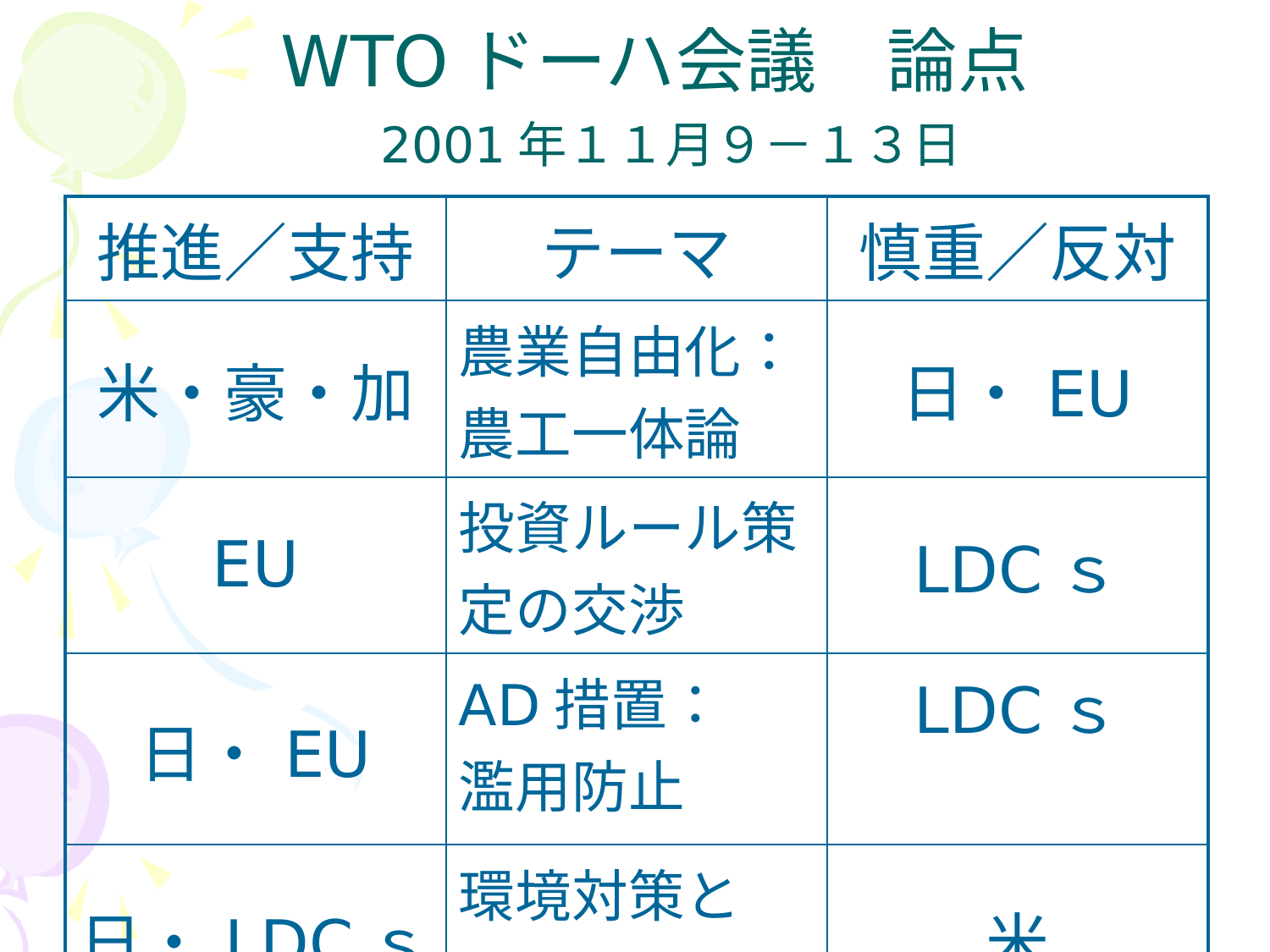

# WTOドーハ会議　論点 2001年１１月９－１３日
| 推進／支持 | テーマ | 慎重／反対 |
| --- | --- | --- |
| 米・豪・加 | 農業自由化： 農工一体論 | 日・EU |
| EU | 投資ルール策定の交渉 | LDCｓ |
| 日・EU | AD措置： 濫用防止 | LDCｓ |
| 日・LDCｓ | 環境対策と 貿易制限 | 米 |